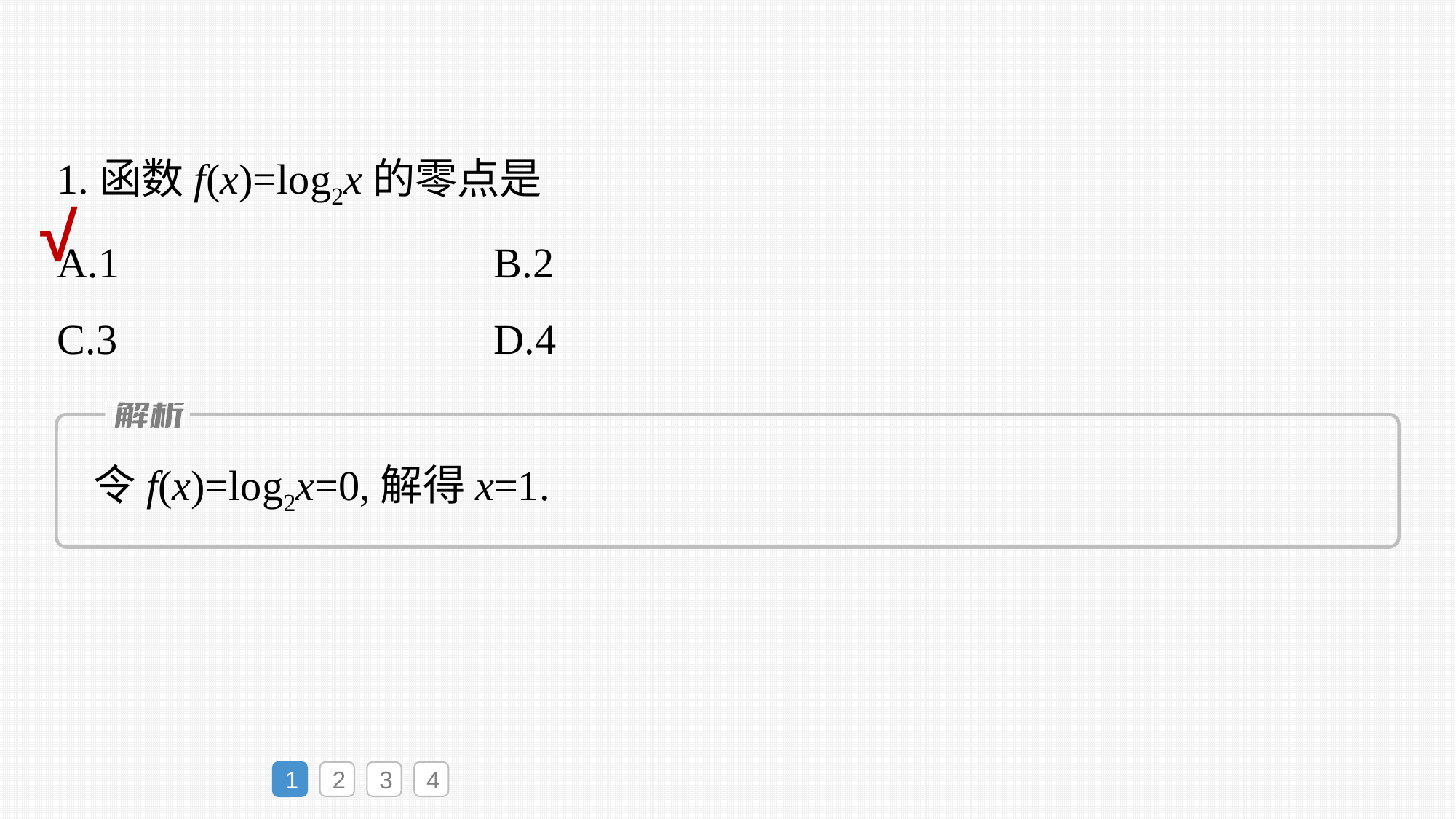

1.函数f(x)=log2x的零点是
A.1			B.2
C.3			D.4
√

令f(x)=log2x=0,解得x=1.
1
2
3
4